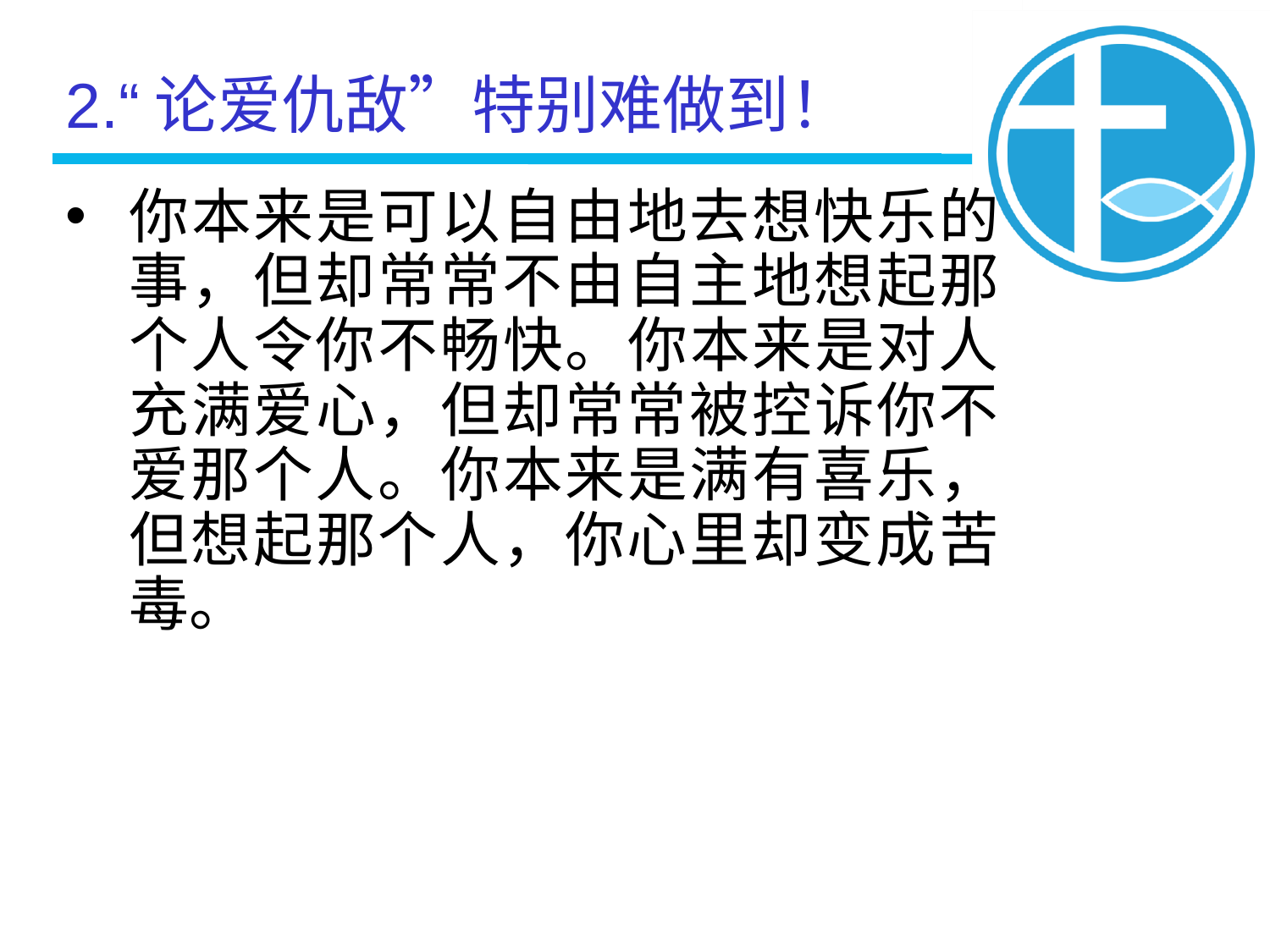

2.“论爱仇敌”特别难做到！
你本来是可以自由地去想快乐的事，但却常常不由自主地想起那个人令你不畅快。你本来是对人充满爱心，但却常常被控诉你不爱那个人。你本来是满有喜乐，但想起那个人，你心里却变成苦毒。